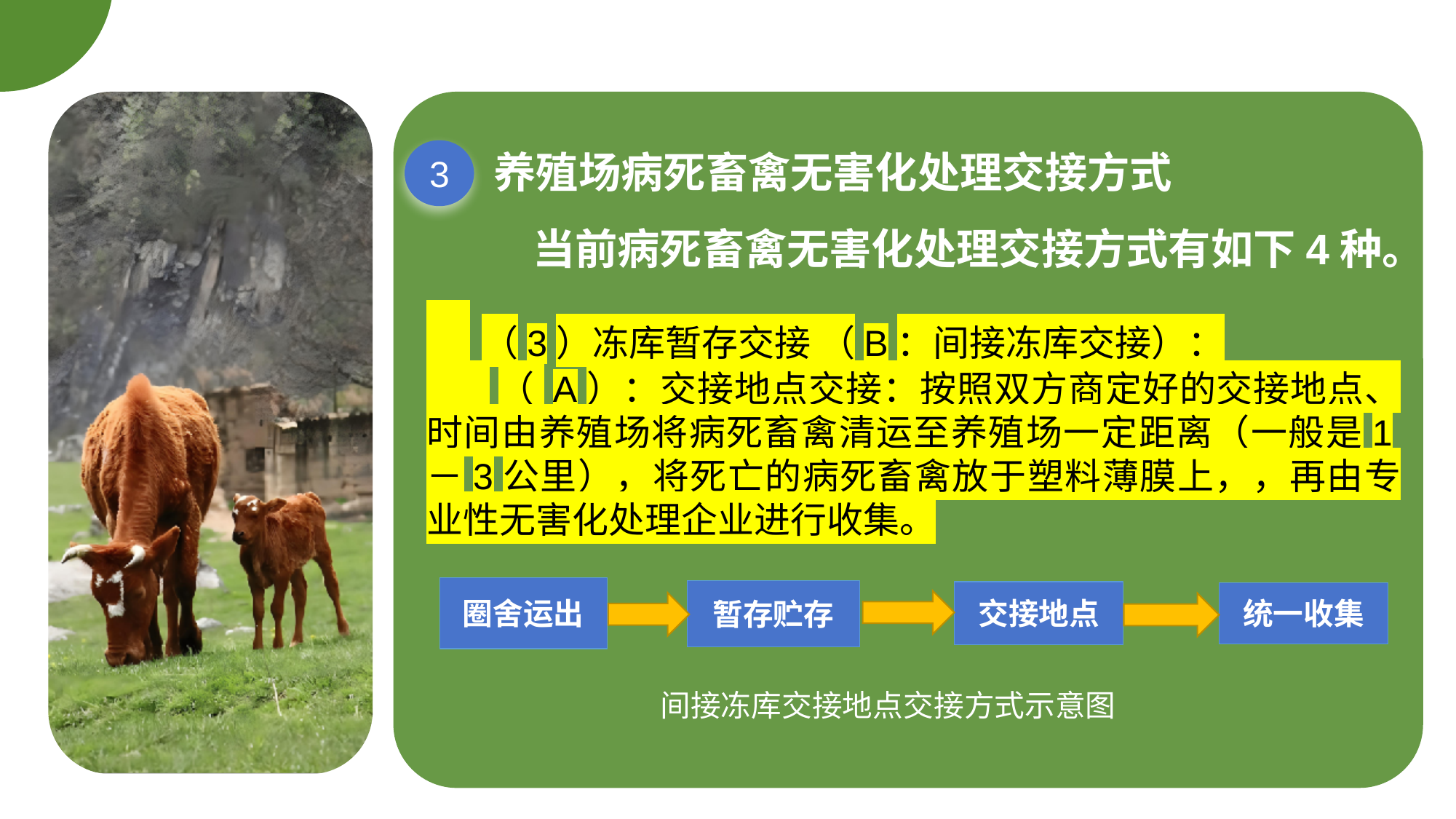

养殖场病死畜禽无害化处理交接方式
      当前病死畜禽无害化处理交接方式有如下4种。

3
    （3）冻库暂存交接 （B：间接冻库交接）：
       （ A）：交接地点交接：按照双方商定好的交接地点、时间由养殖场将病死畜禽清运至养殖场一定距离（一般是1－3公里），将死亡的病死畜禽放于塑料薄膜上，，再由专业性无害化处理企业进行收集。

圈舍运出
暂存贮存
交接地点
统一收集

间接冻库交接地点交接方式示意图